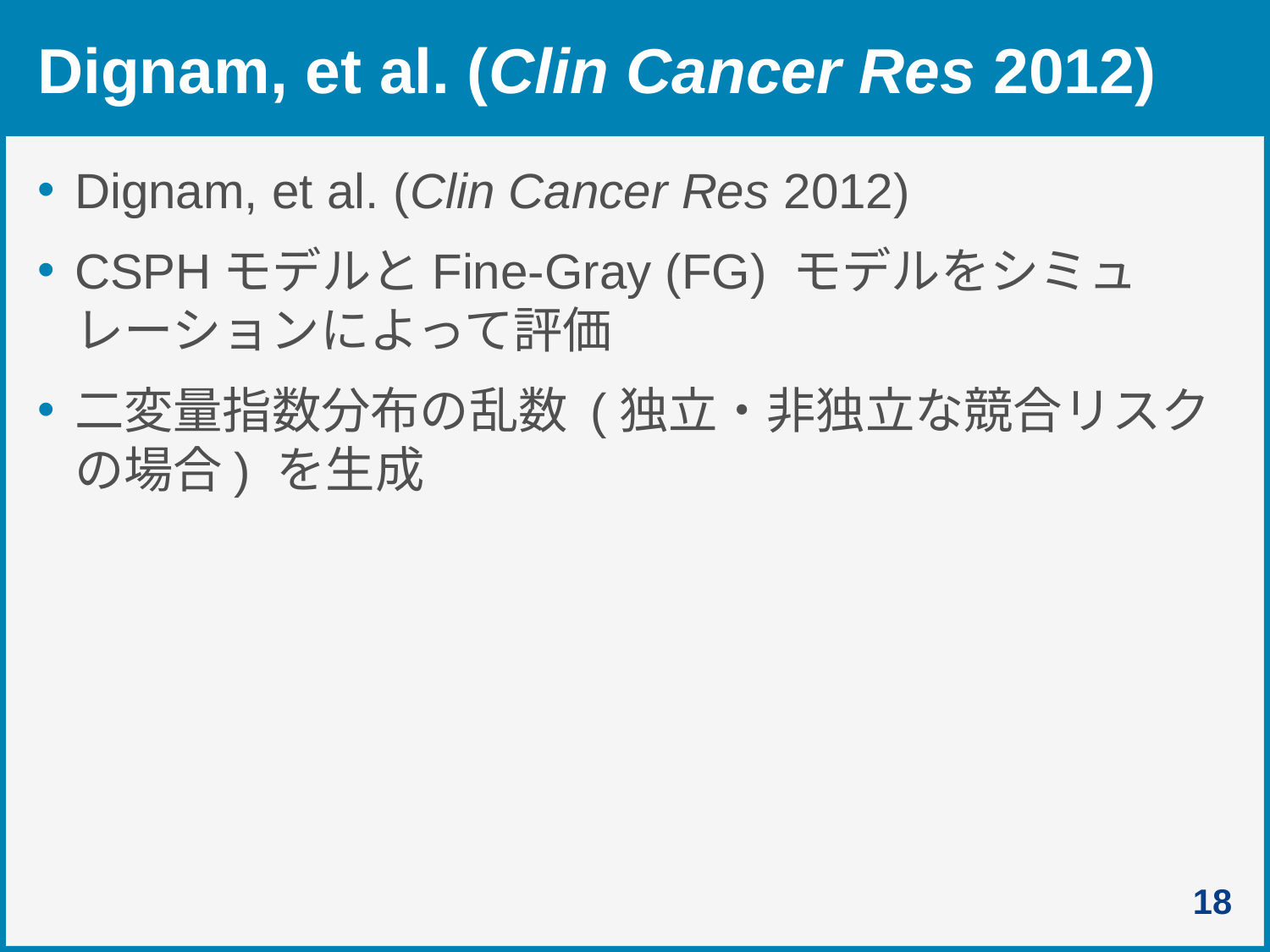

# Dignam, et al. (Clin Cancer Res 2012)
Dignam, et al. (Clin Cancer Res 2012)
CSPHモデルとFine-Gray (FG) モデルをシミュレーションによって評価
二変量指数分布の乱数 (独立・非独立な競合リスクの場合) を生成
18